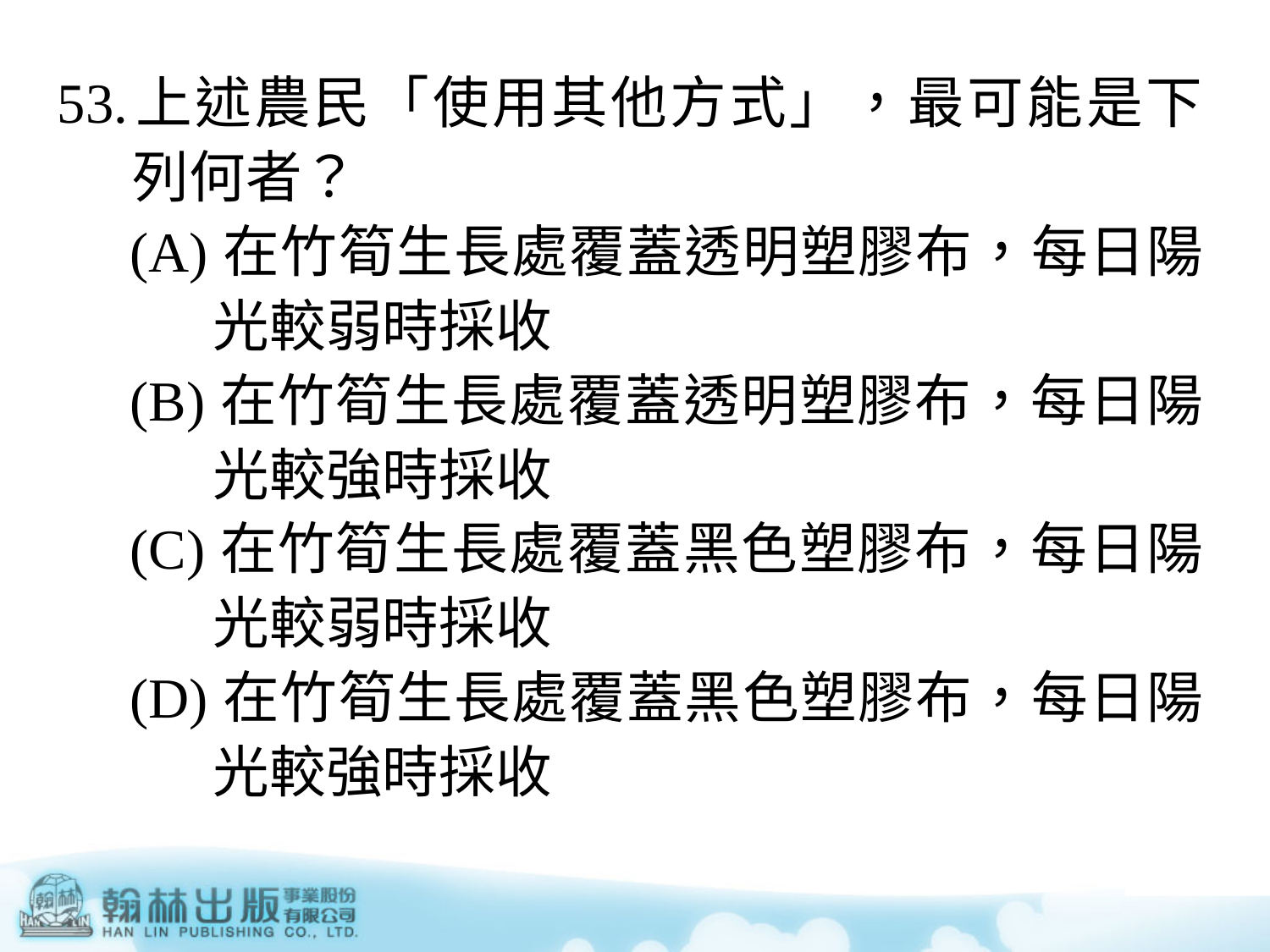

53.	上述農民「使用其他方式」，最可能是下列何者？
(A)在竹筍生長處覆蓋透明塑膠布，每日陽光較弱時採收
(B)在竹筍生長處覆蓋透明塑膠布，每日陽光較強時採收
(C)在竹筍生長處覆蓋黑色塑膠布，每日陽光較弱時採收
(D)在竹筍生長處覆蓋黑色塑膠布，每日陽光較強時採收